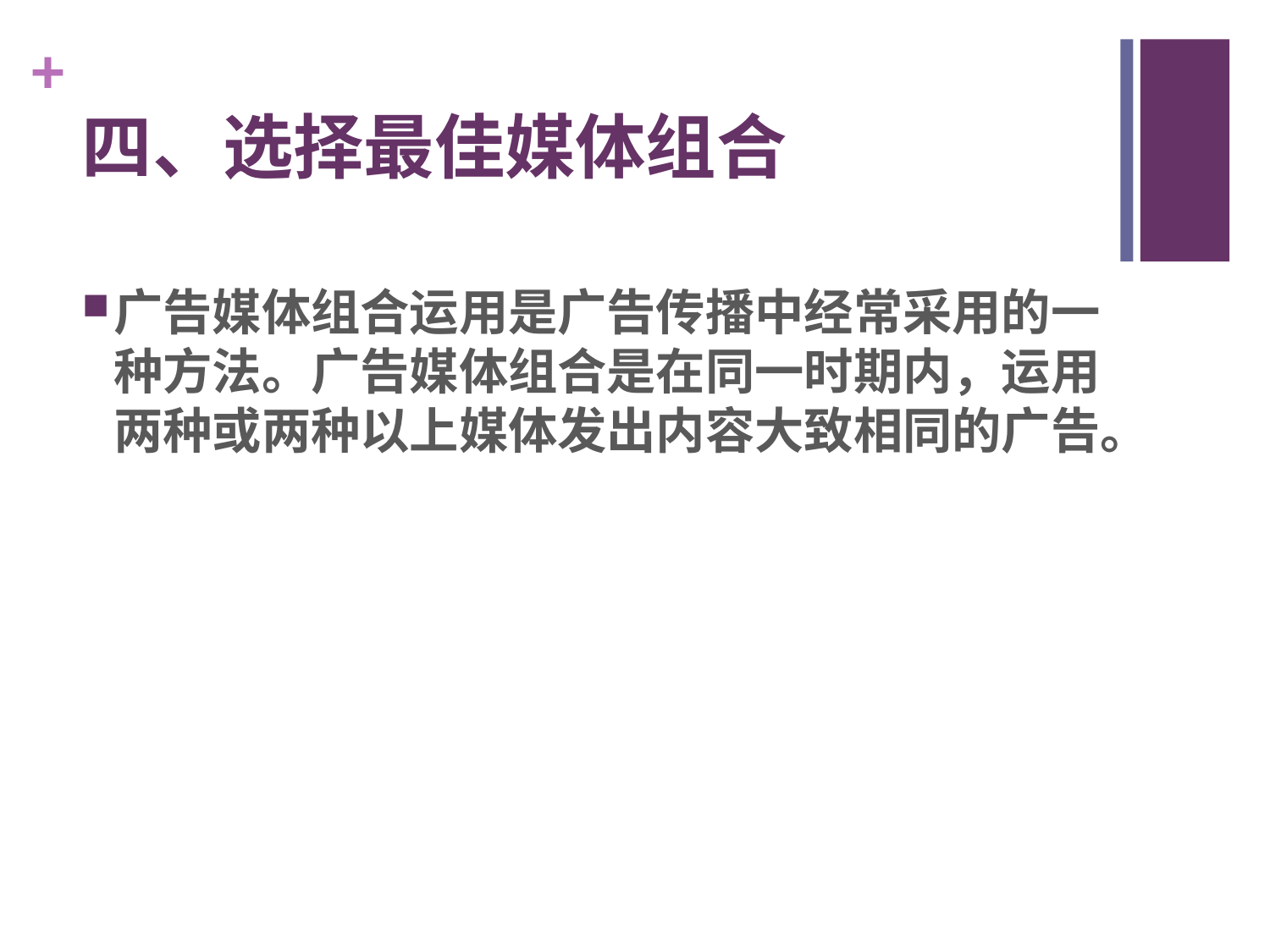

# 四、选择最佳媒体组合
广告媒体组合运用是广告传播中经常采用的一种方法。广告媒体组合是在同一时期内，运用两种或两种以上媒体发出内容大致相同的广告。